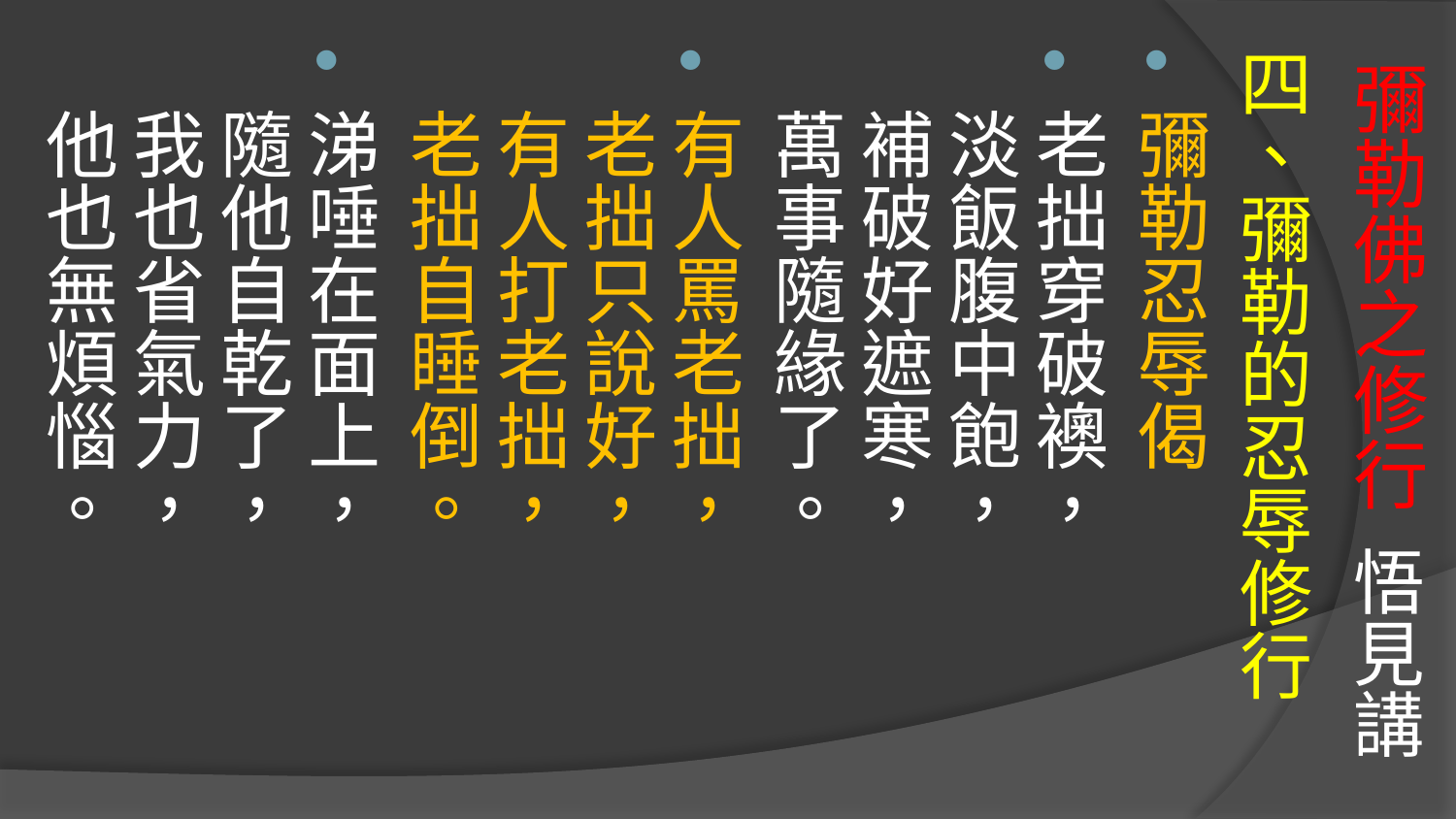

四、彌勒的忍辱修行
彌勒忍辱偈
老拙穿破襖， 
淡飯腹中飽， 
補破好遮寒， 
萬事隨緣了。
有人罵老拙， 
老拙只說好， 
有人打老拙， 
老拙自睡倒。
涕唾在面上， 
隨他自乾了， 
我也省氣力， 
他也無煩惱。
# 彌勒佛之修行  悟見講